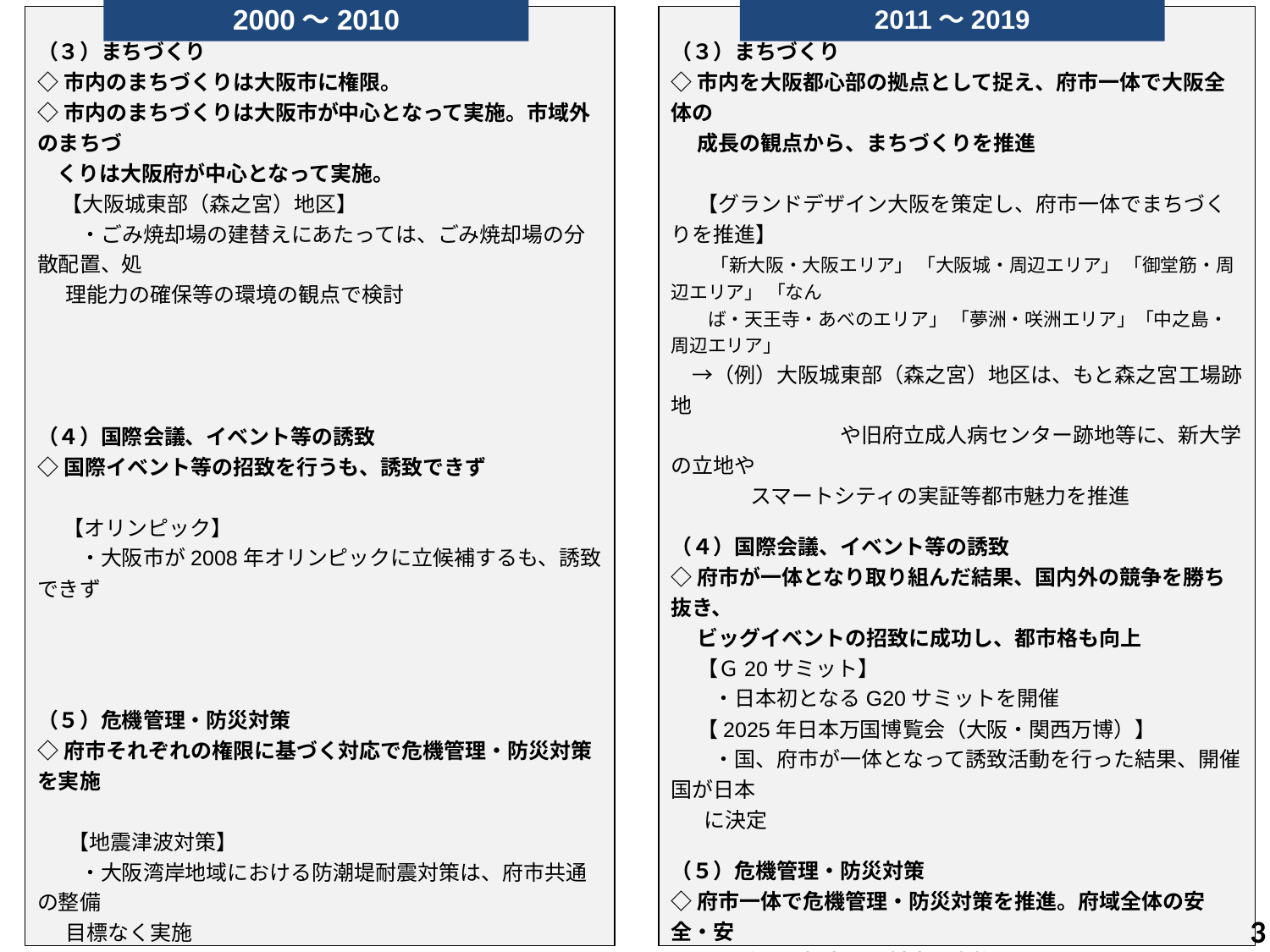

2000～2010
2011～2019

（３）まちづくり
◇市内のまちづくりは大阪市に権限。
◇市内のまちづくりは大阪市が中心となって実施。市域外のまちづ
   くりは大阪府が中心となって実施。
    【大阪城東部（森之宮）地区】
　　・ごみ焼却場の建替えにあたっては、ごみ焼却場の分散配置、処
     理能力の確保等の環境の観点で検討

（４）国際会議、イベント等の誘致
◇国際イベント等の招致を行うも、誘致できず

　 【オリンピック】
　　・大阪市が2008年オリンピックに立候補するも、誘致できず

（５）危機管理・防災対策
◇府市それぞれの権限に基づく対応で危機管理・防災対策を実施

 　【地震津波対策】
　　・大阪湾岸地域における防潮堤耐震対策は、府市共通の整備
     目標なく実施

　　【感染症対策】
　　・新型インフルエンザ流行時、当初、学校の一斉休校要請にか
     かる考え方に相違。調整がつかないまま、初動対応に相違
     (府は全校に休校要請必要、市は市域の学校には休校要請不要と判断)

（３）まちづくり
◇市内を大阪都心部の拠点として捉え、府市一体で大阪全体の
　 成長の観点から、まちづくりを推進

　 【グランドデザイン大阪を策定し、府市一体でまちづくりを推進】
　　「新大阪・大阪エリア」 「大阪城・周辺エリア」 「御堂筋・周辺エリア」 「なん
　　ば・天王寺・あべのエリア」 「夢洲・咲洲エリア」「中之島・周辺エリア」
　→（例）大阪城東部（森之宮）地区は、もと森之宮工場跡地
　　　　　　　　や旧府立成人病センター跡地等に、新大学の立地や
                スマートシティの実証等都市魅力を推進

（４）国際会議、イベント等の誘致
◇府市が一体となり取り組んだ結果、国内外の競争を勝ち抜き、
　 ビッグイベントの招致に成功し、都市格も向上
　 【Ｇ20サミット】
　　・日本初となるG20サミットを開催
　 【2025年日本万国博覧会（大阪・関西万博）】
　　・国、府市が一体となって誘致活動を行った結果、開催国が日本
      に決定

（５）危機管理・防災対策
◇府市一体で危機管理・防災対策を推進。府域全体の安全・安
　 心の確保の視点から対応を実施
 　【地震津波対策】
　　・東日本大震災を契機に、府市共通の整備目標のもと防潮堤の
　　　液状化対策を実施(2023年度完了予定)
 　【感染症対策】
　　・新型インフル特措法（2012）により法律上知事権限が強化
　　・新型コロナ流行当初から市と情報共有を密接に図りながら府が
     府域全域を見渡した防止策を迅速かつ的確に推進（現在進行中）

3